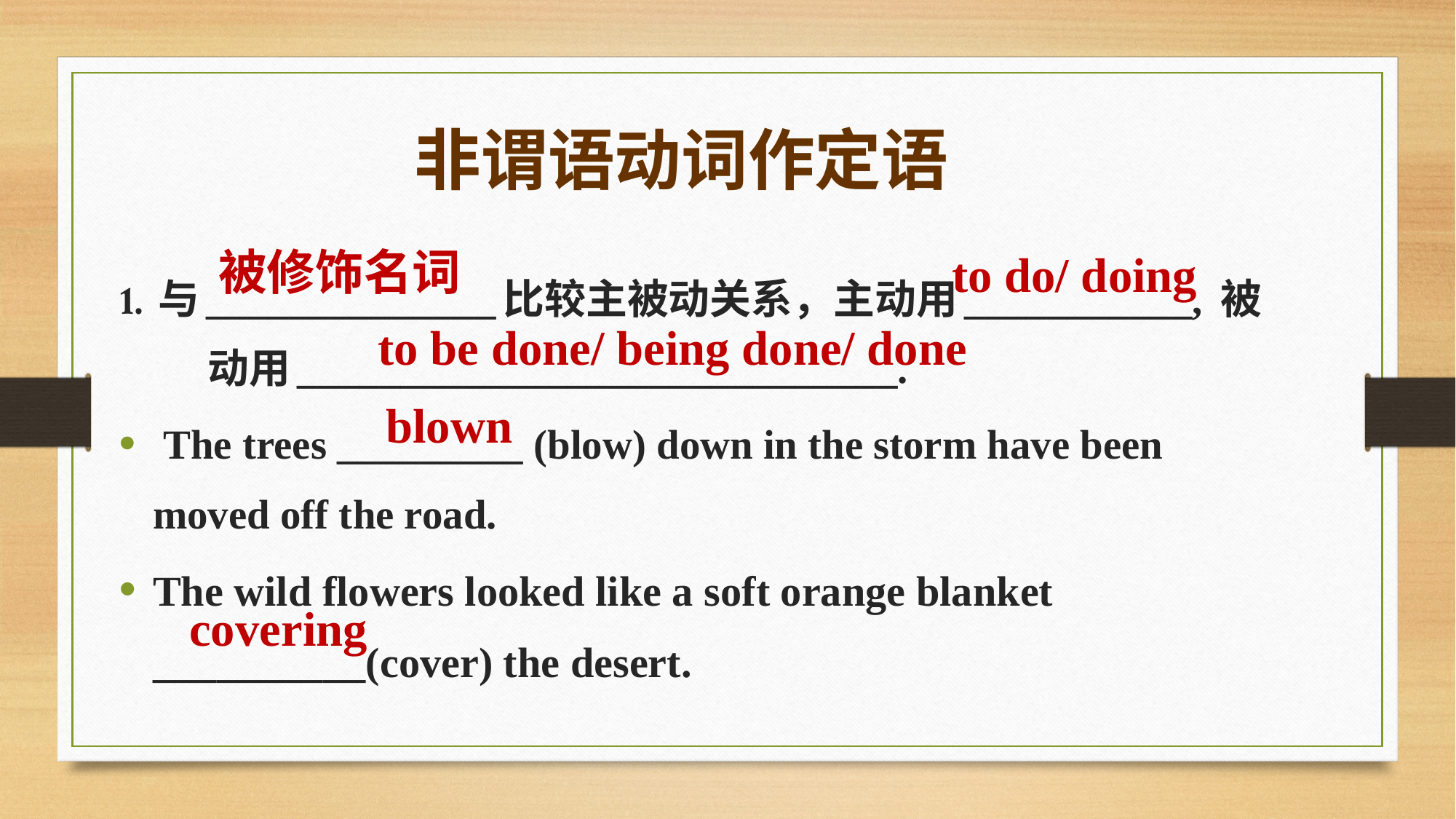

非谓语动词作定语

被修饰名词
to do/ doing
1. 与______________比较主被动关系，主动用___________, 被动用_____________________________.
 The trees _________ (blow) down in the storm have been  moved off the road.
The wild flowers looked like a soft orange blanket __________(cover) the desert.

to be done/ being done/ done
blown
covering